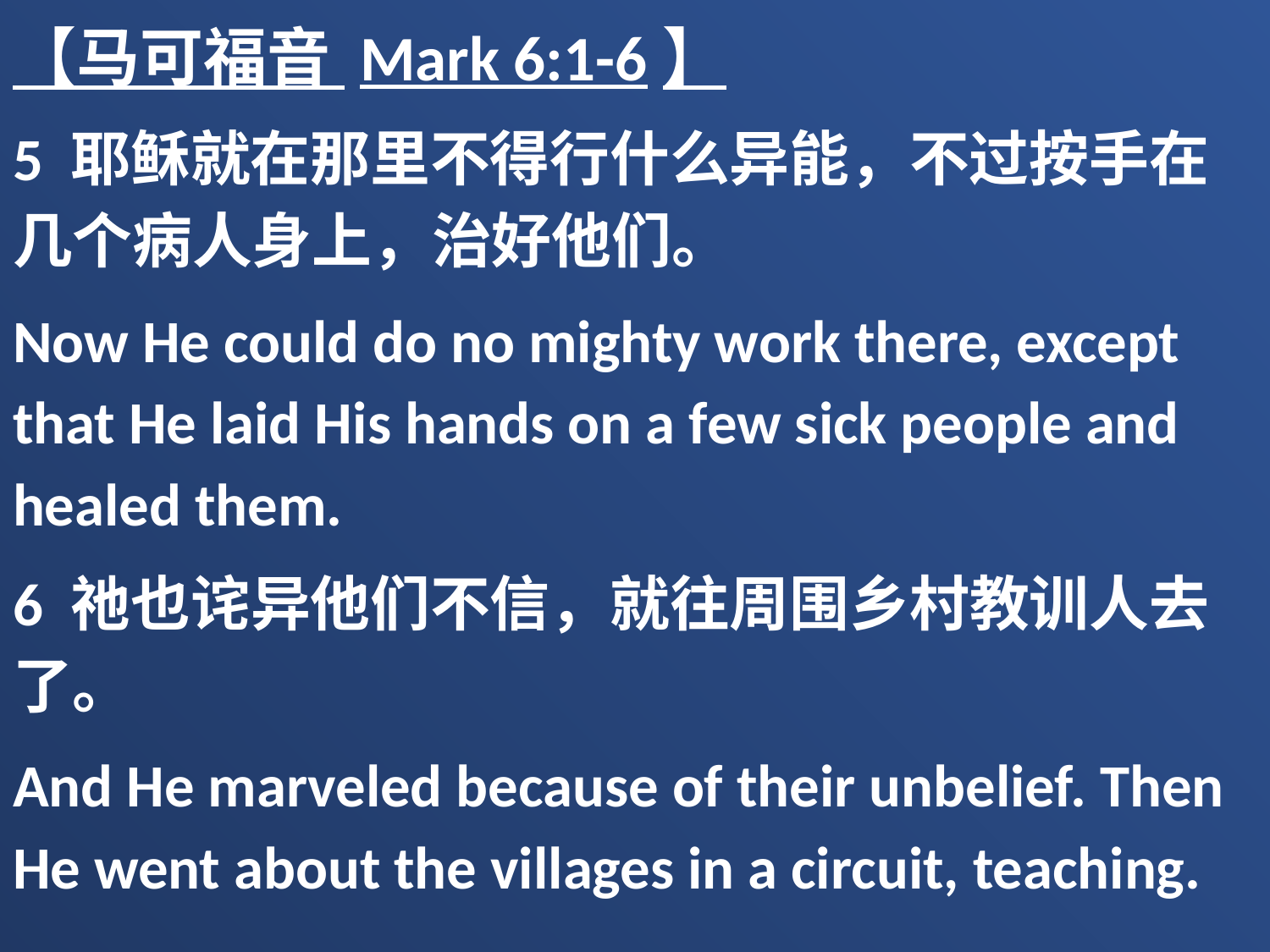

【马可福音 Mark 6:1-6】
5 耶稣就在那里不得行什么异能，不过按手在几个病人身上，治好他们。
Now He could do no mighty work there, except that He laid His hands on a few sick people and healed them.
6 祂也诧异他们不信，就往周围乡村教训人去了。
And He marveled because of their unbelief. Then He went about the villages in a circuit, teaching.